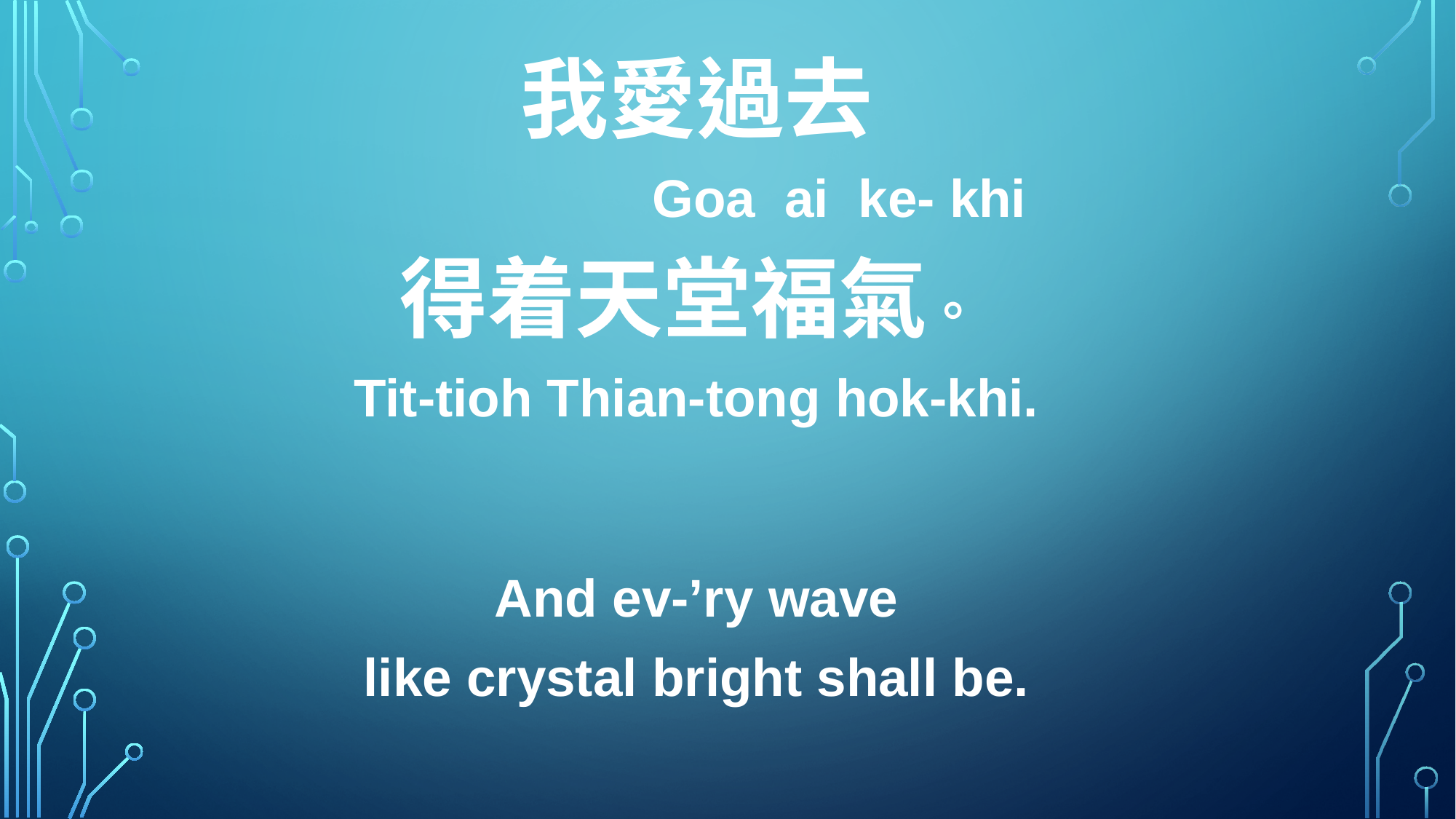

我愛過去
                                     Goa  ai  ke- khi
得着天堂福氣。
Tit-tioh Thian-tong hok-khi.

And ev-’ry wave
like crystal bright shall be.